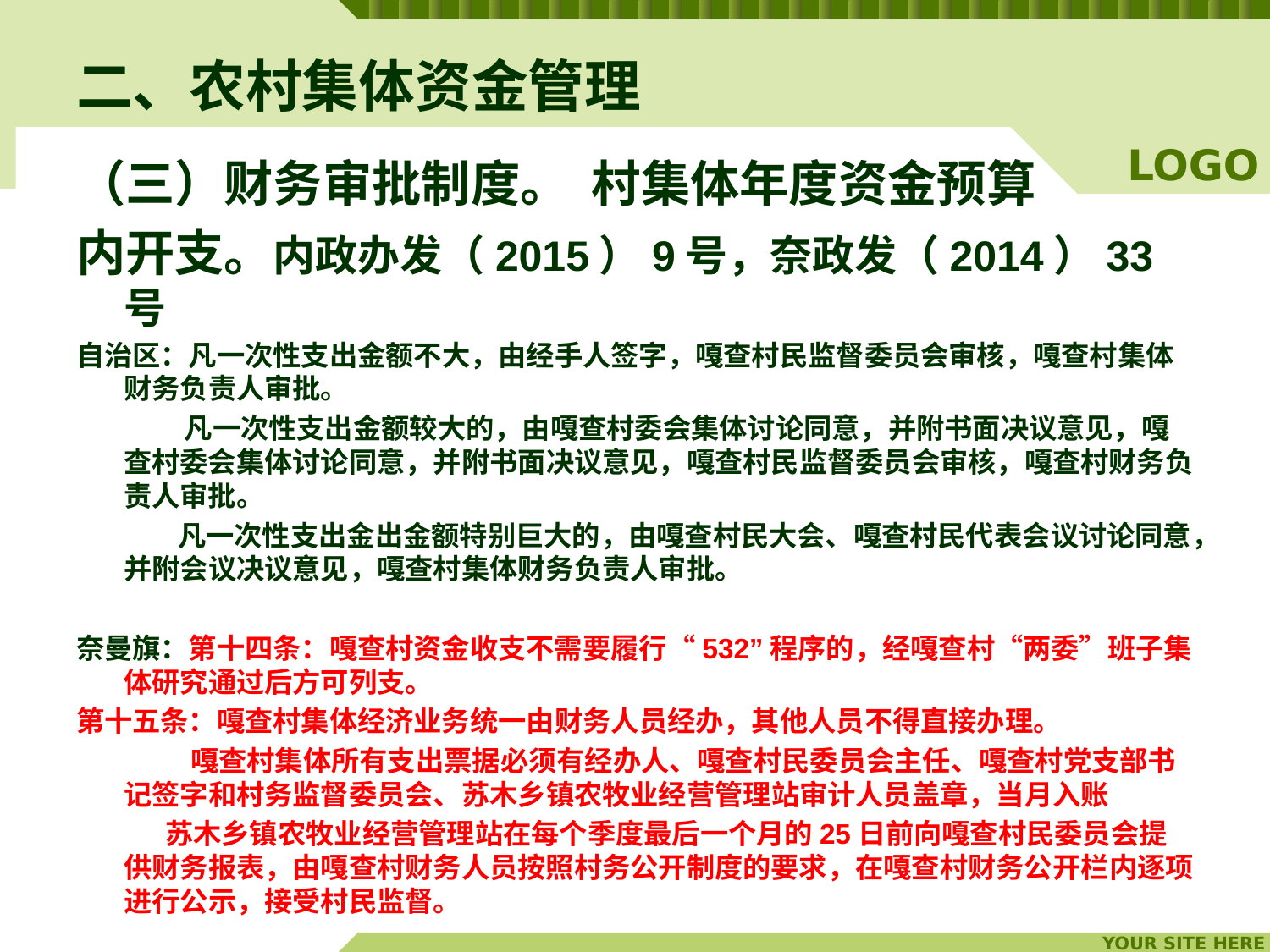

# 二、农村集体资金管理
（三）财务审批制度。  村集体年度资金预算
内开支。内政办发（2015）9号，奈政发（2014）33号
自治区：凡一次性支出金额不大，由经手人签字，嘎查村民监督委员会审核，嘎查村集体财务负责人审批。
                凡一次性支出金额较大的，由嘎查村委会集体讨论同意，并附书面决议意见，嘎查村委会集体讨论同意，并附书面决议意见，嘎查村民监督委员会审核，嘎查村财务负责人审批。
               凡一次性支出金出金额特别巨大的，由嘎查村民大会、嘎查村民代表会议讨论同意，并附会议决议意见，嘎查村集体财务负责人审批。

奈曼旗：第十四条：嘎查村资金收支不需要履行“532”程序的，经嘎查村“两委”班子集体研究通过后方可列支。
第十五条：嘎查村集体经济业务统一由财务人员经办，其他人员不得直接办理。
                 嘎查村集体所有支出票据必须有经办人、嘎查村民委员会主任、嘎查村党支部书记签字和村务监督委员会、苏木乡镇农牧业经营管理站审计人员盖章，当月入账
             苏木乡镇农牧业经营管理站在每个季度最后一个月的25日前向嘎查村民委员会提供财务报表，由嘎查村财务人员按照村务公开制度的要求，在嘎查村财务公开栏内逐项进行公示，接受村民监督。